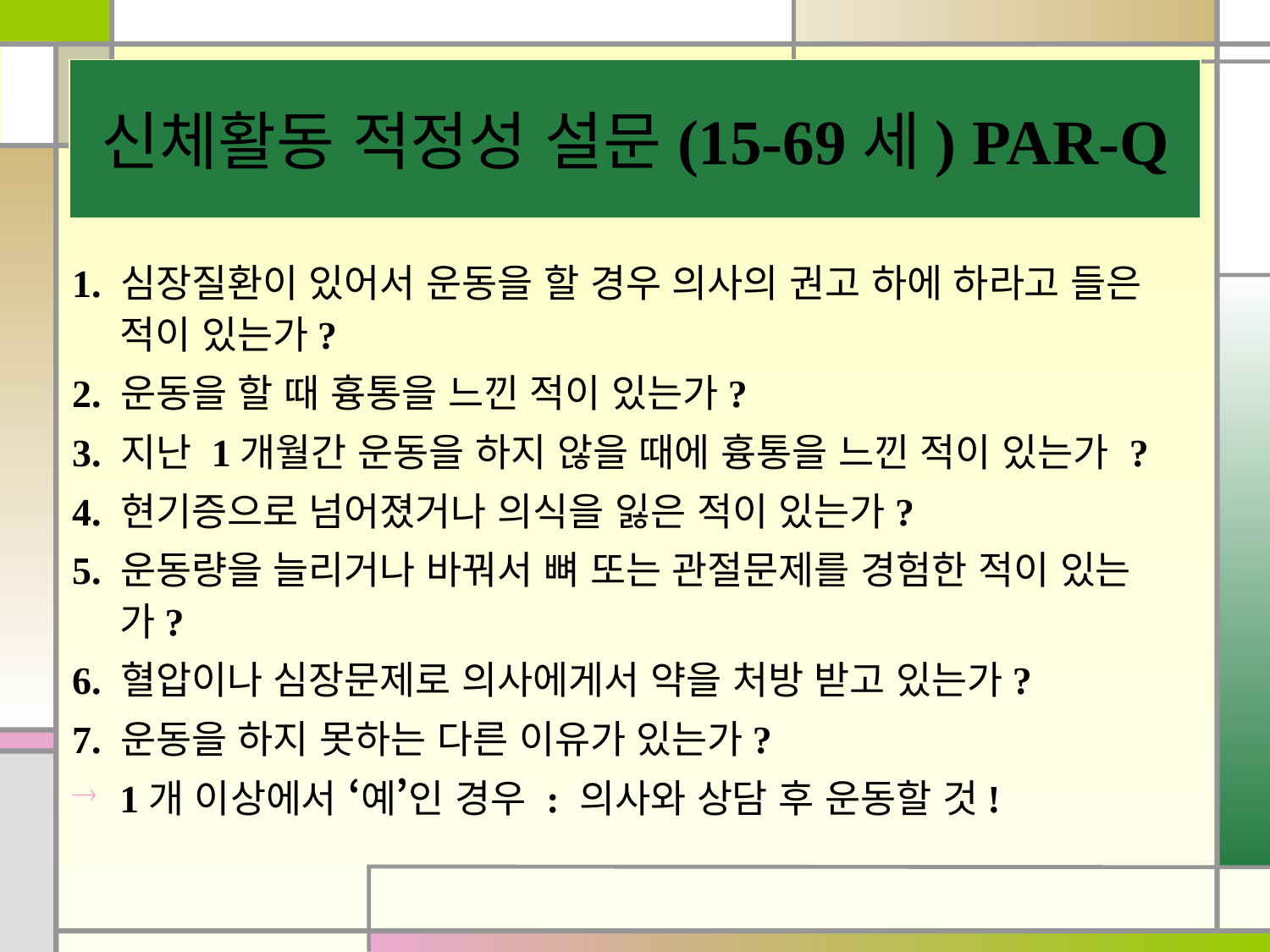

신체활동 적정성 설문(15-69세) PAR-Q
1. 심장질환이 있어서 운동을 할 경우 의사의 권고 하에 하라고 들은 적이 있는가?
2. 운동을 할 때 흉통을 느낀 적이 있는가?
3. 지난 1개월간 운동을 하지 않을 때에 흉통을 느낀 적이 있는가 ?
4. 현기증으로 넘어졌거나 의식을 잃은 적이 있는가?
5. 운동량을 늘리거나 바꿔서 뼈 또는 관절문제를 경험한 적이 있는가?
6. 혈압이나 심장문제로 의사에게서 약을 처방 받고 있는가?
7. 운동을 하지 못하는 다른 이유가 있는가?
1개 이상에서 ‘예’인 경우 : 의사와 상담 후 운동할 것!